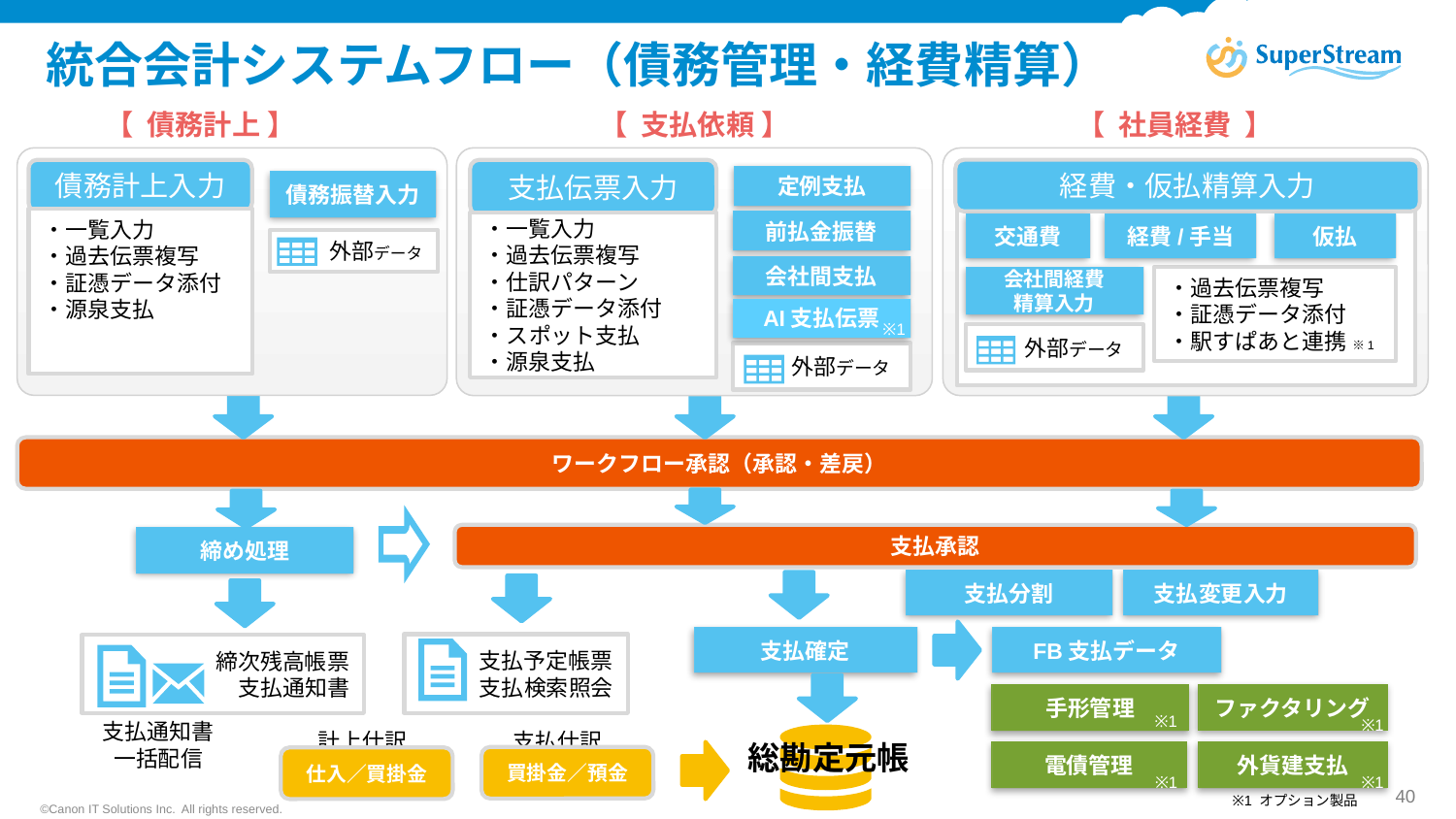

# 統合会計システムフロー（債務管理・経費精算）
【  債務計上 】
【  支払依頼 】
【  社員経費  】

経費・仮払精算入力
債務計上入力
支払伝票入力
定例支払
債務振替入力

・一覧入力
・過去伝票複写
・証憑データ添付
・源泉支払
前払金振替
・一覧入力
・過去伝票複写
・仕訳パターン
・証憑データ添付
・スポット支払
・源泉支払
交通費
経費/手当
仮払
　　外部データ

会社間支払
会社間経費
精算入力
・過去伝票複写
・証憑データ添付
・駅すぱあと連携 ※1
AI支払伝票
※1
　　外部データ

　　外部データ

ワークフロー承認（承認・差戻）

支払承認
締め処理
支払分割
支払変更入力

支払確定

FB支払データ

支払予定帳票
支払検索照会

締次残高帳票
支払通知書

ファクタリング
手形管理

計上仕訳
支払仕訳
※1
※1
支払通知書
一括配信

総勘定元帳
外貨建支払
電債管理
買掛金／預金
仕入／買掛金

※1
※1
※1 オプション製品
40
©Canon IT Solutions Inc.  All rights reserved.